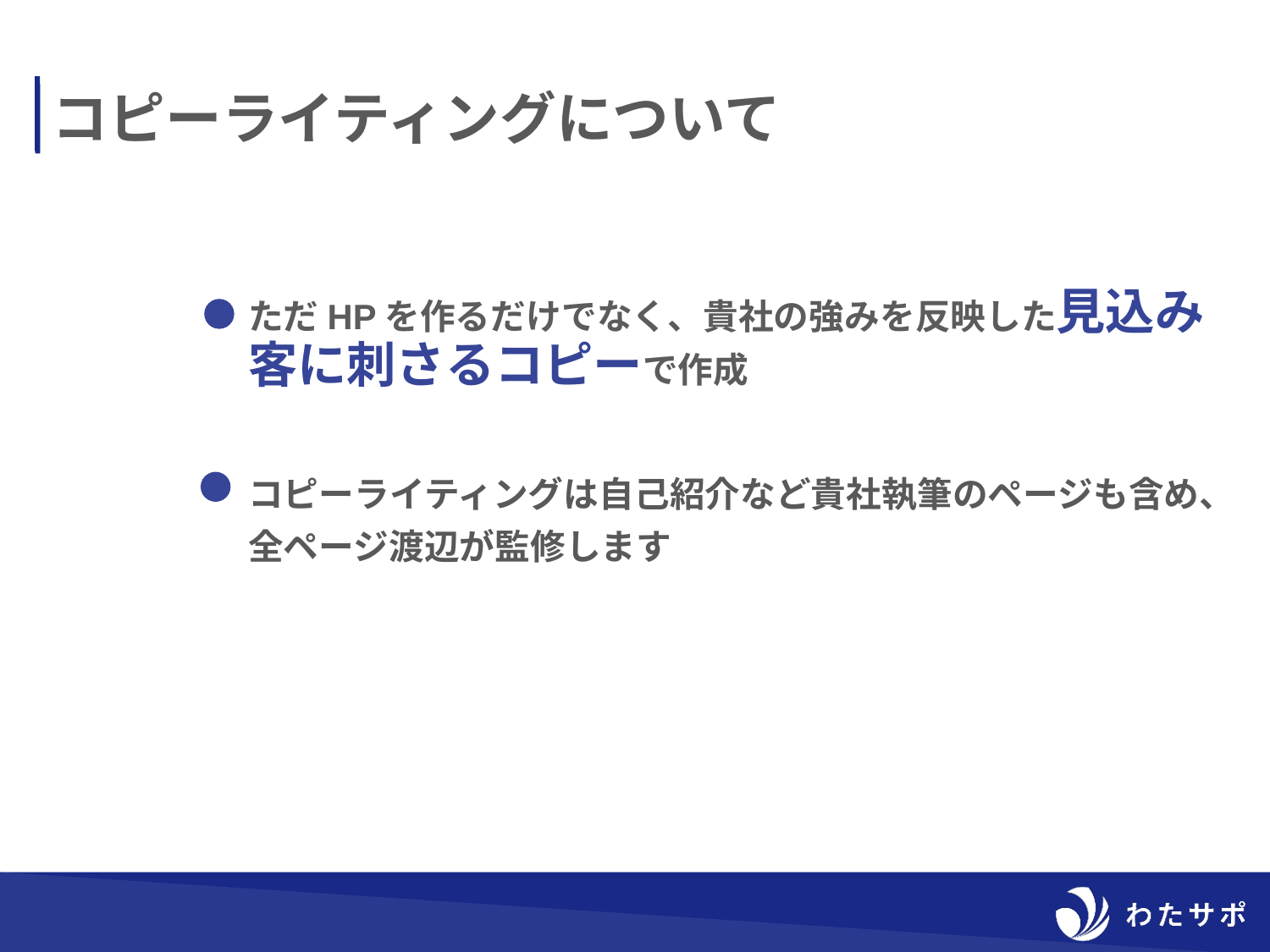

コピーライティングについて

ただHPを作るだけでなく、貴社の強みを反映した見込み客に刺さるコピーで作成

コピーライティングは自己紹介など貴社執筆のページも含め、全ページ渡辺が監修します